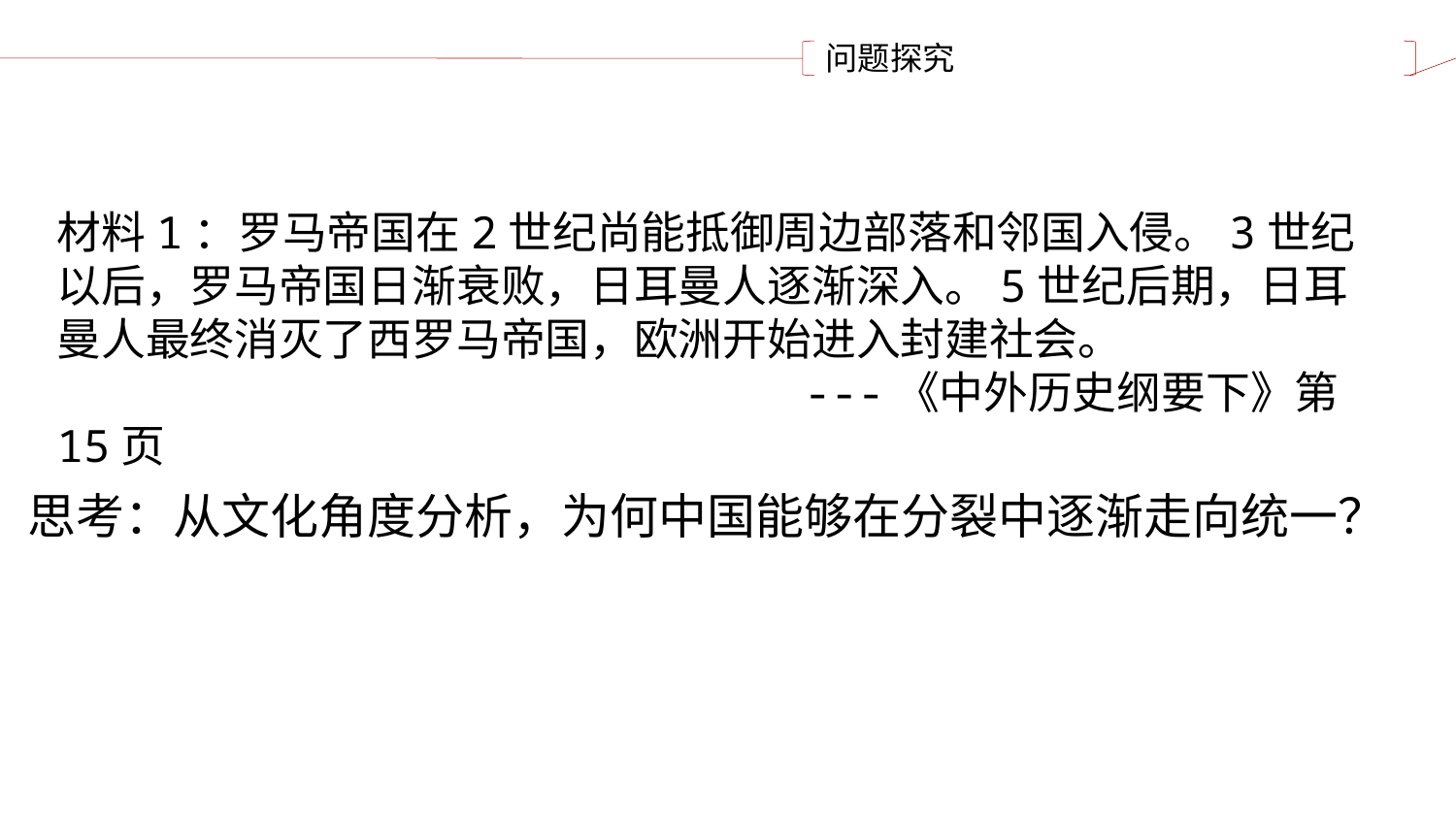

问题探究

材料1：罗马帝国在2世纪尚能抵御周边部落和邻国入侵。3世纪以后，罗马帝国日渐衰败，日耳曼人逐渐深入。5世纪后期，日耳曼人最终消灭了西罗马帝国，欧洲开始进入封建社会。
                            ---《中外历史纲要下》第15页
思考：从文化角度分析，为何中国能够在分裂中逐渐走向统一？